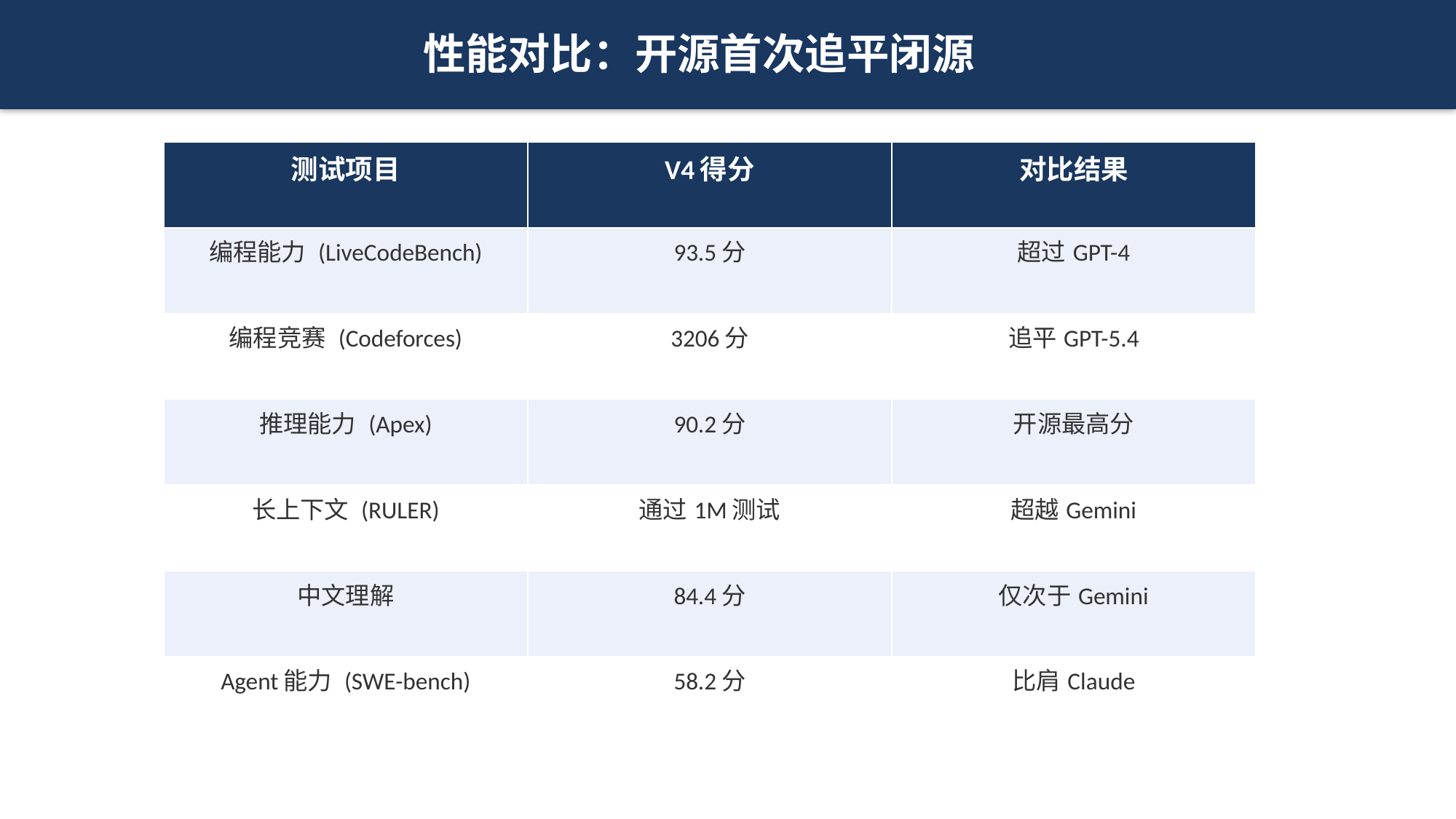

性能对比：开源首次追平闭源
| 测试项目 | V4得分 | 对比结果 |
| --- | --- | --- |
| 编程能力 (LiveCodeBench) | 93.5分 | 超过GPT-4 |
| 编程竞赛 (Codeforces) | 3206分 | 追平GPT-5.4 |
| 推理能力 (Apex) | 90.2分 | 开源最高分 |
| 长上下文 (RULER) | 通过1M测试 | 超越Gemini |
| 中文理解 | 84.4分 | 仅次于Gemini |
| Agent能力 (SWE-bench) | 58.2分 | 比肩Claude |